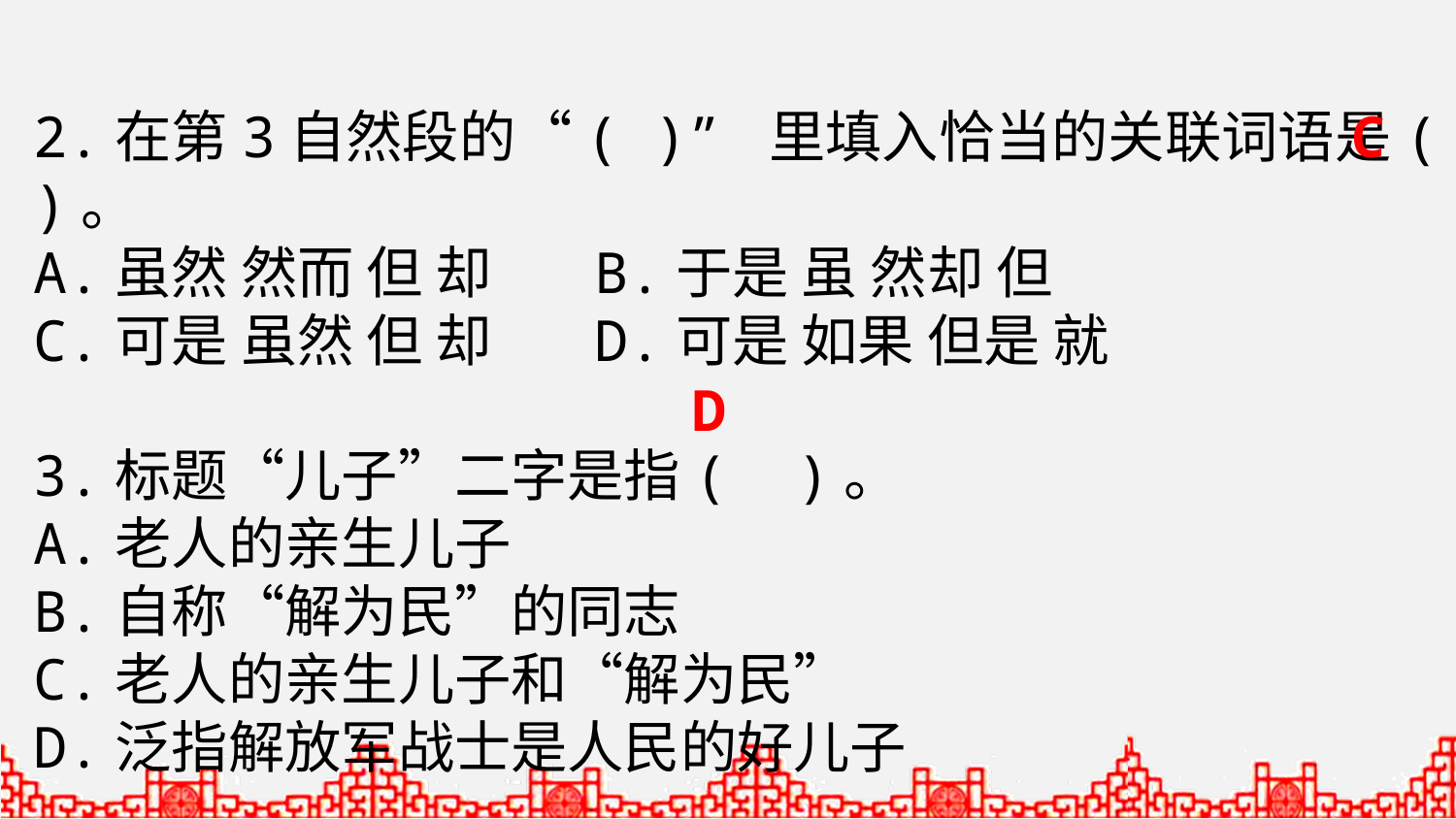

2.在第3自然段的“( )” 里填入恰当的关联词语是(  )。
A.虽然 然而 但 却       B.于是 虽 然却 但
C.可是 虽然 但 却       D.可是 如果 但是 就

3.标题“儿子”二字是指(  )。
A.老人的亲生儿子
B.自称“解为民”的同志
C.老人的亲生儿子和“解为民”
D.泛指解放军战士是人民的好儿子
C
D